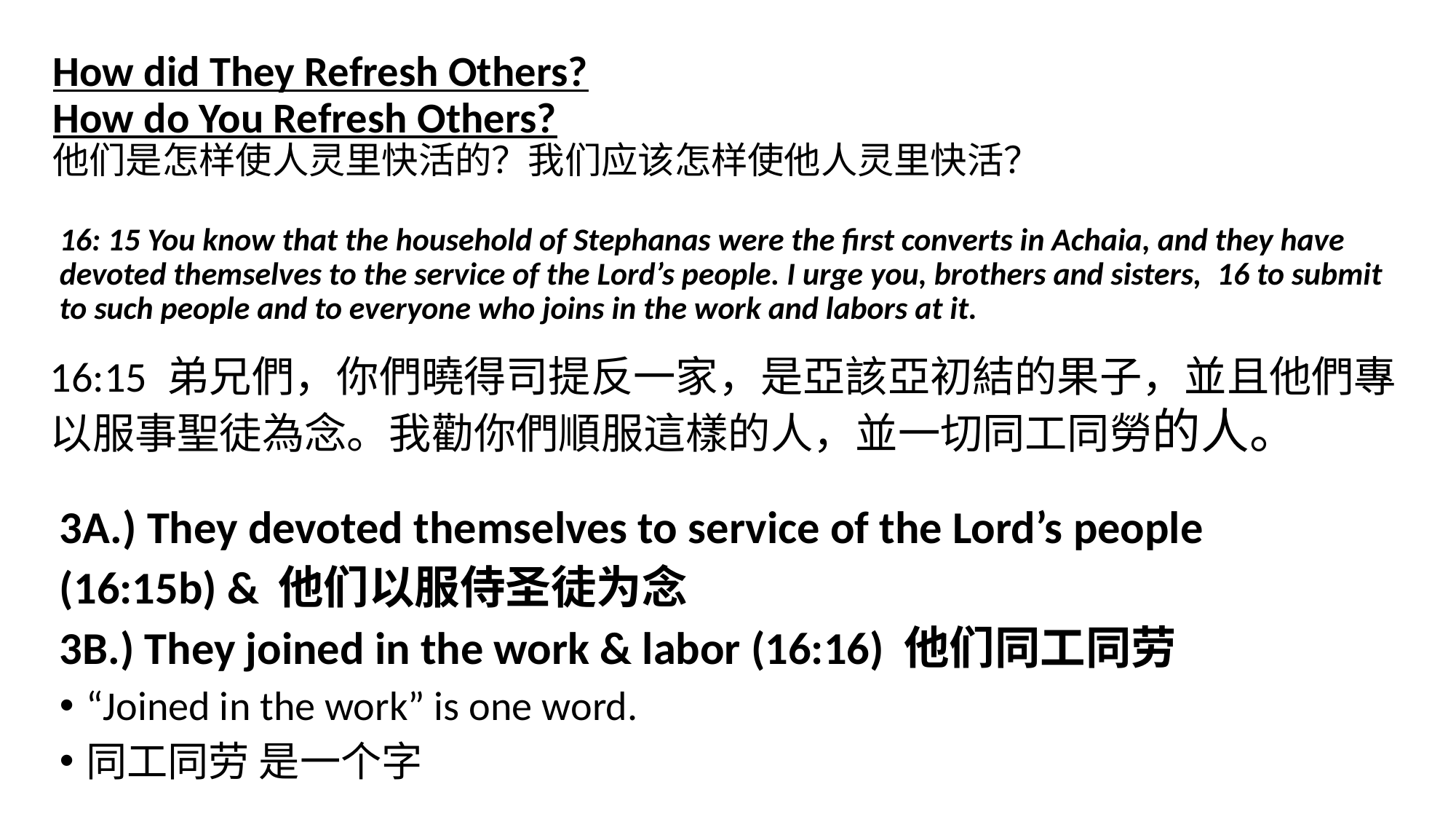

# How did They Refresh Others? How do You Refresh Others? 他们是怎样使人灵里快活的？我们应该怎样使他人灵里快活？
16: 15 You know that the household of Stephanas were the first converts in Achaia, and they have devoted themselves to the service of the Lord’s people. I urge you, brothers and sisters,  16 to submit to such people and to everyone who joins in the work and labors at it.

3A.) They devoted themselves to service of the Lord’s people
(16:15b) & 他们以服侍圣徒为念
3B.) They joined in the work & labor (16:16) 他们同工同劳
“Joined in the work” is one word.
同工同劳 是一个字

16:15 弟兄們，你們曉得司提反一家，是亞該亞初結的果子，並且他們專以服事聖徒為念。我勸你們順服這樣的人，並一切同工同勞的人。